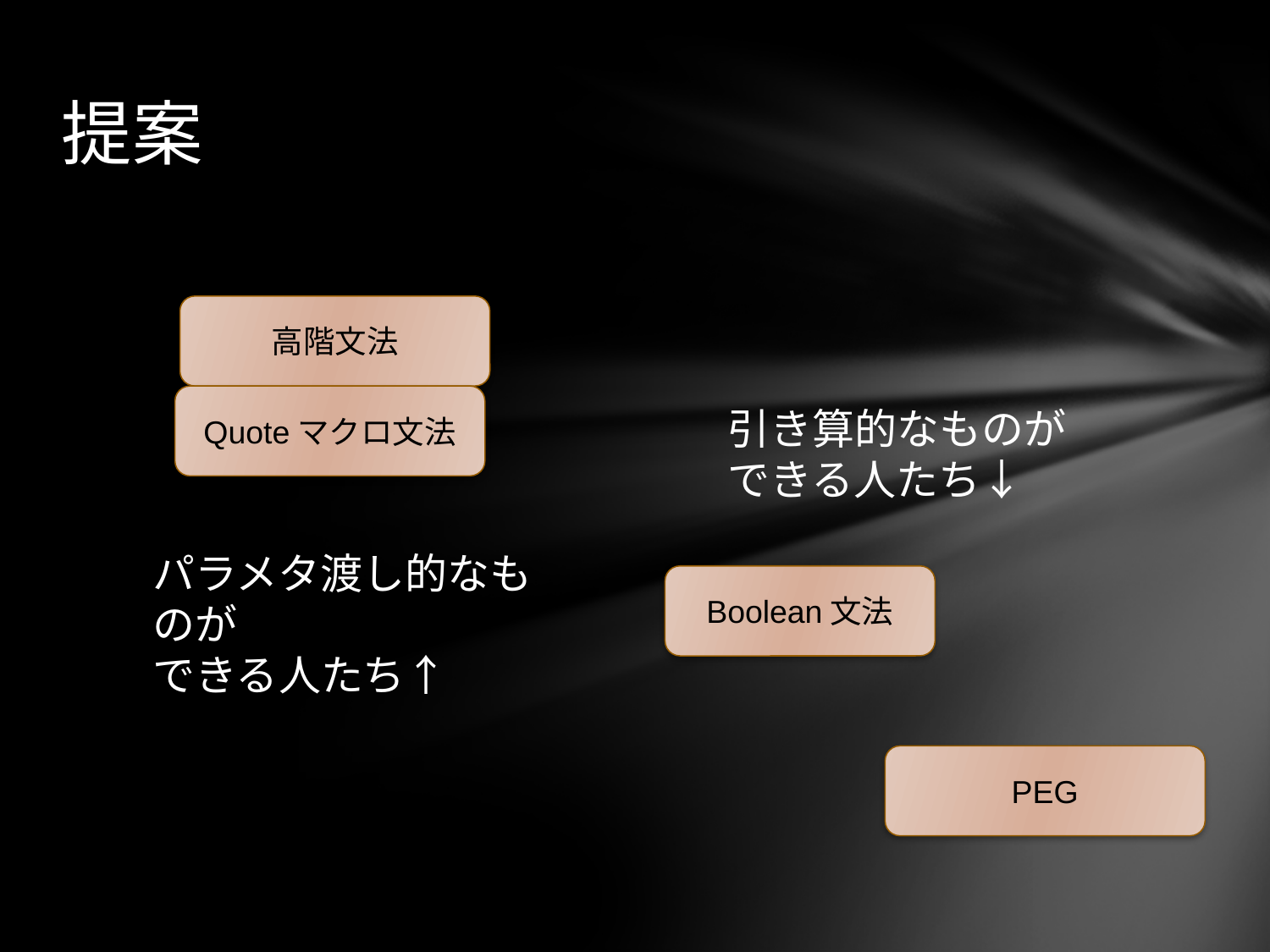

# 提案

高階文法
Quoteマクロ文法
引き算的なものが
できる人たち↓
パラメタ渡し的なものが
できる人たち↑
Boolean文法
PEG